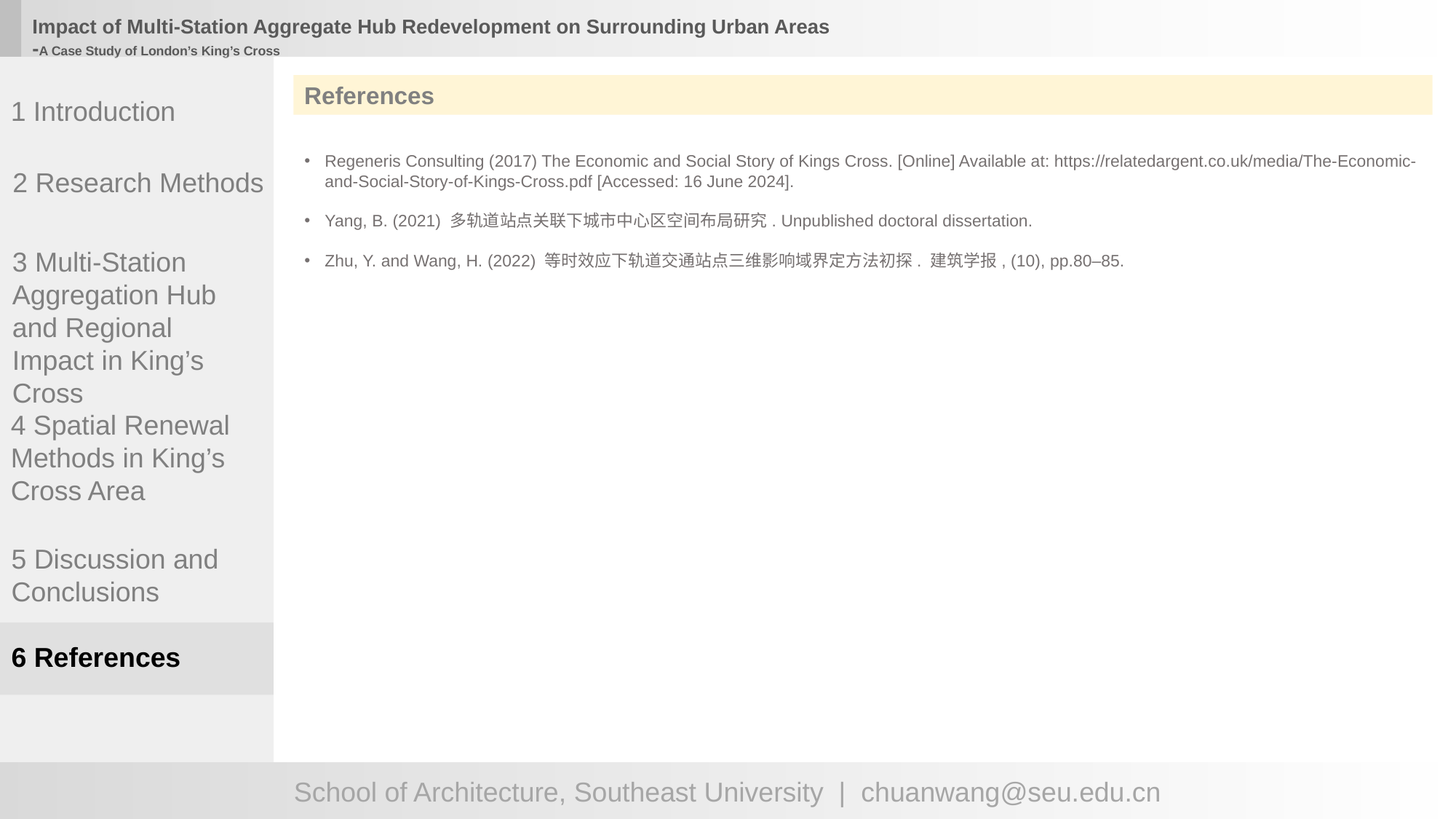

# Impact of Multi-Station Aggregate Hub Redevelopment on Surrounding Urban Areas -A Case Study of London’s King’s Cross

References
1 Introduction

Regeneris Consulting (2017) The Economic and Social Story of Kings Cross. [Online] Available at: https://relatedargent.co.uk/media/The-Economic-and-Social-Story-of-Kings-Cross.pdf [Accessed: 16 June 2024].

Yang, B. (2021) 多轨道站点关联下城市中心区空间布局研究. Unpublished doctoral dissertation.

Zhu, Y. and Wang, H. (2022) 等时效应下轨道交通站点三维影响域界定方法初探. 建筑学报, (10), pp.80–85.
2 Research Methods
3 Multi-Station Aggregation Hub and Regional Impact in King’s Cross
4 Spatial Renewal Methods in King’s Cross Area
5 Discussion and Conclusions

6 References

School of Architecture, Southeast University  |  chuanwang@seu.edu.cn